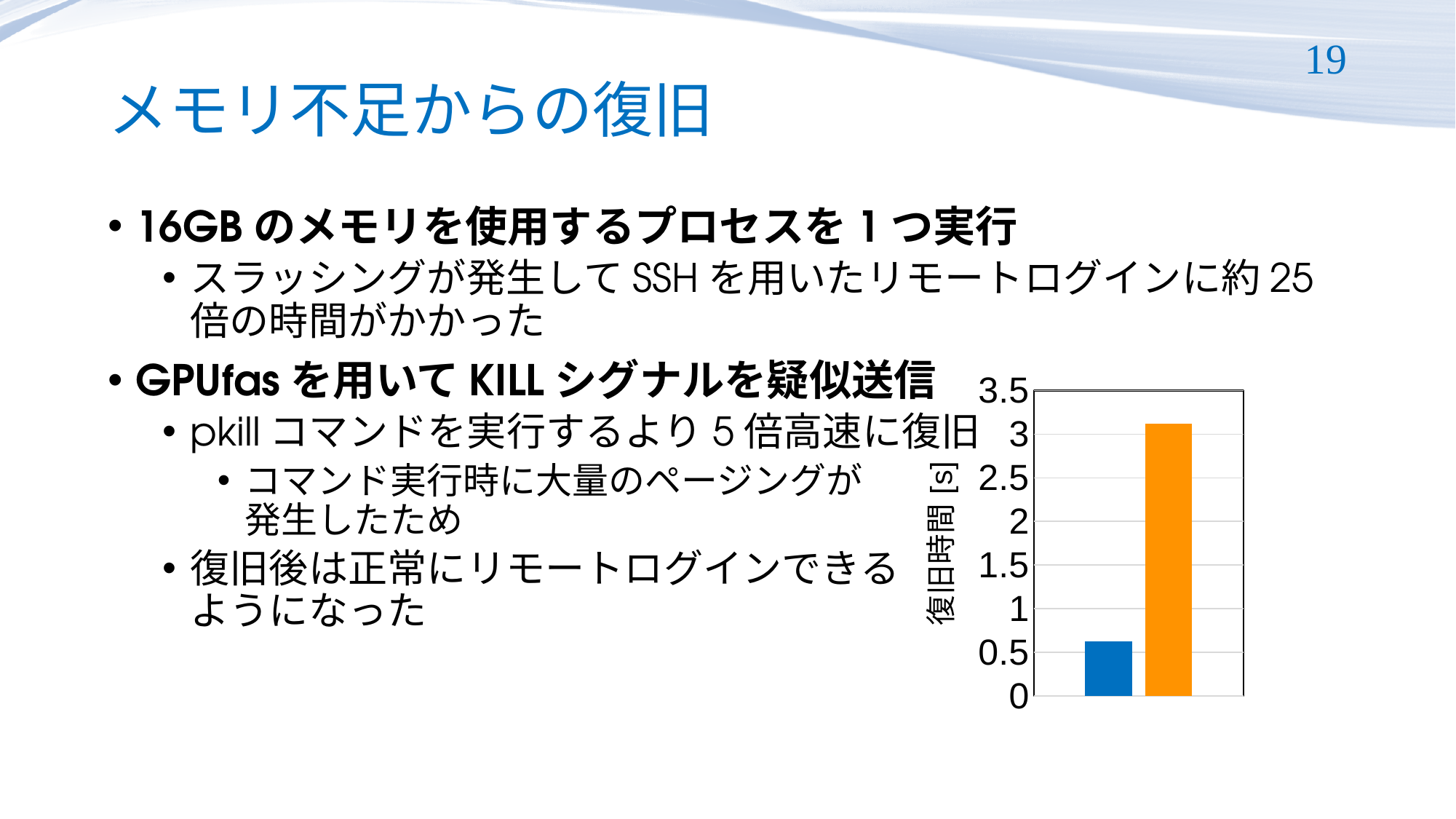

# メモリ不足からの復旧
19
16GBのメモリを使用するプロセスを1つ実行
スラッシングが発生してSSHを用いたリモートログインに約25倍の時間がかかった
GPUfasを用いてKILLシグナルを疑似送信
pkillコマンドを実行するより5倍高速に復旧
コマンド実行時に大量のページングが
発生したため
復旧後は正常にリモートログインできる
ようになった

### Chart

| Category | GPUfas | pkill |
|---|---|---|
| メモリ不足 | 0.624 | 3.118 |